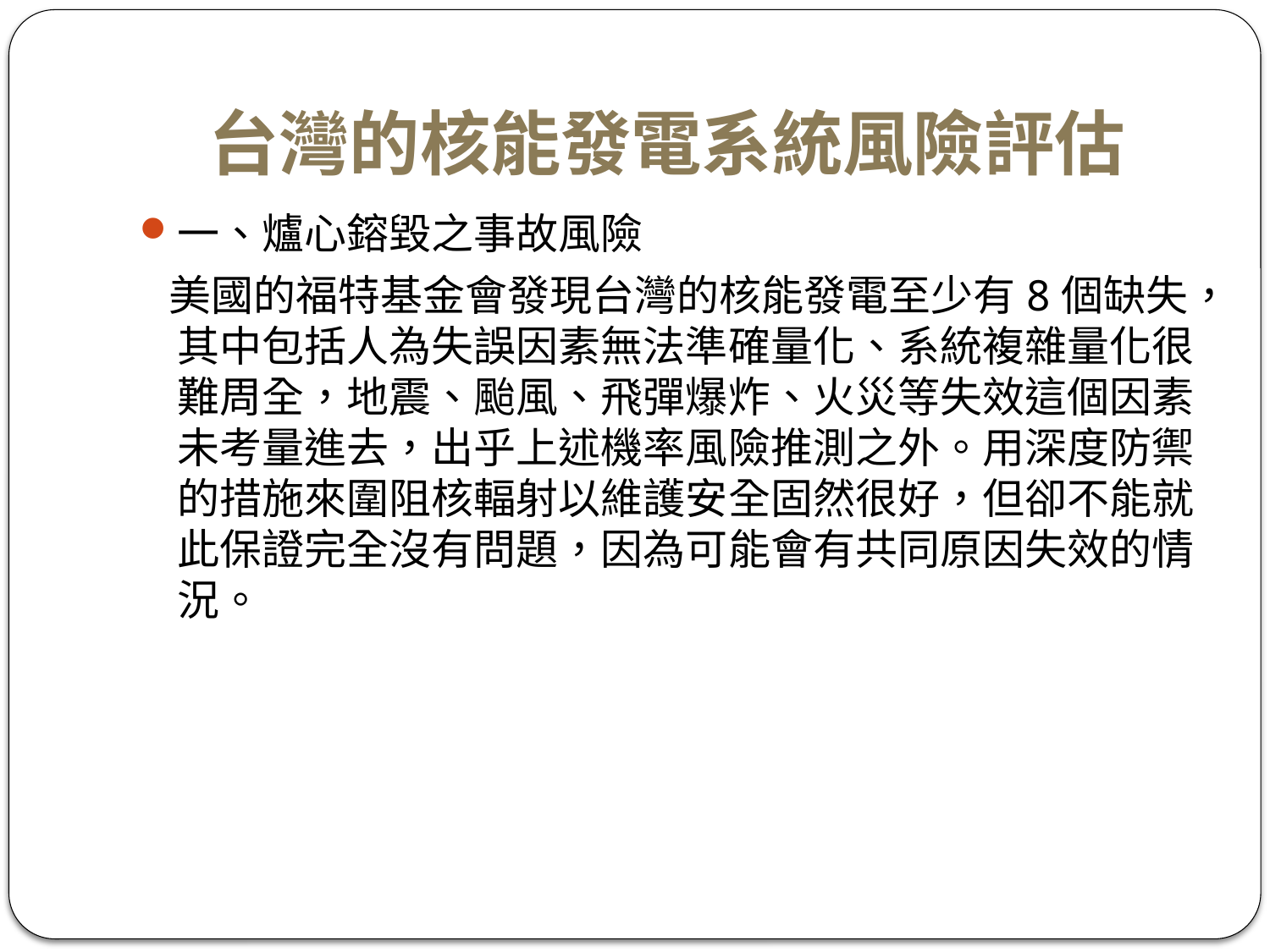

# 台灣的核能發電系統風險評估
一、爐心鎔毀之事故風險
  美國的福特基金會發現台灣的核能發電至少有8個缺失，其中包括人為失誤因素無法準確量化、系統複雜量化很難周全，地震、颱風、飛彈爆炸、火災等失效這個因素未考量進去，出乎上述機率風險推測之外。用深度防禦的措施來圍阻核輻射以維護安全固然很好，但卻不能就此保證完全沒有問題，因為可能會有共同原因失效的情況。